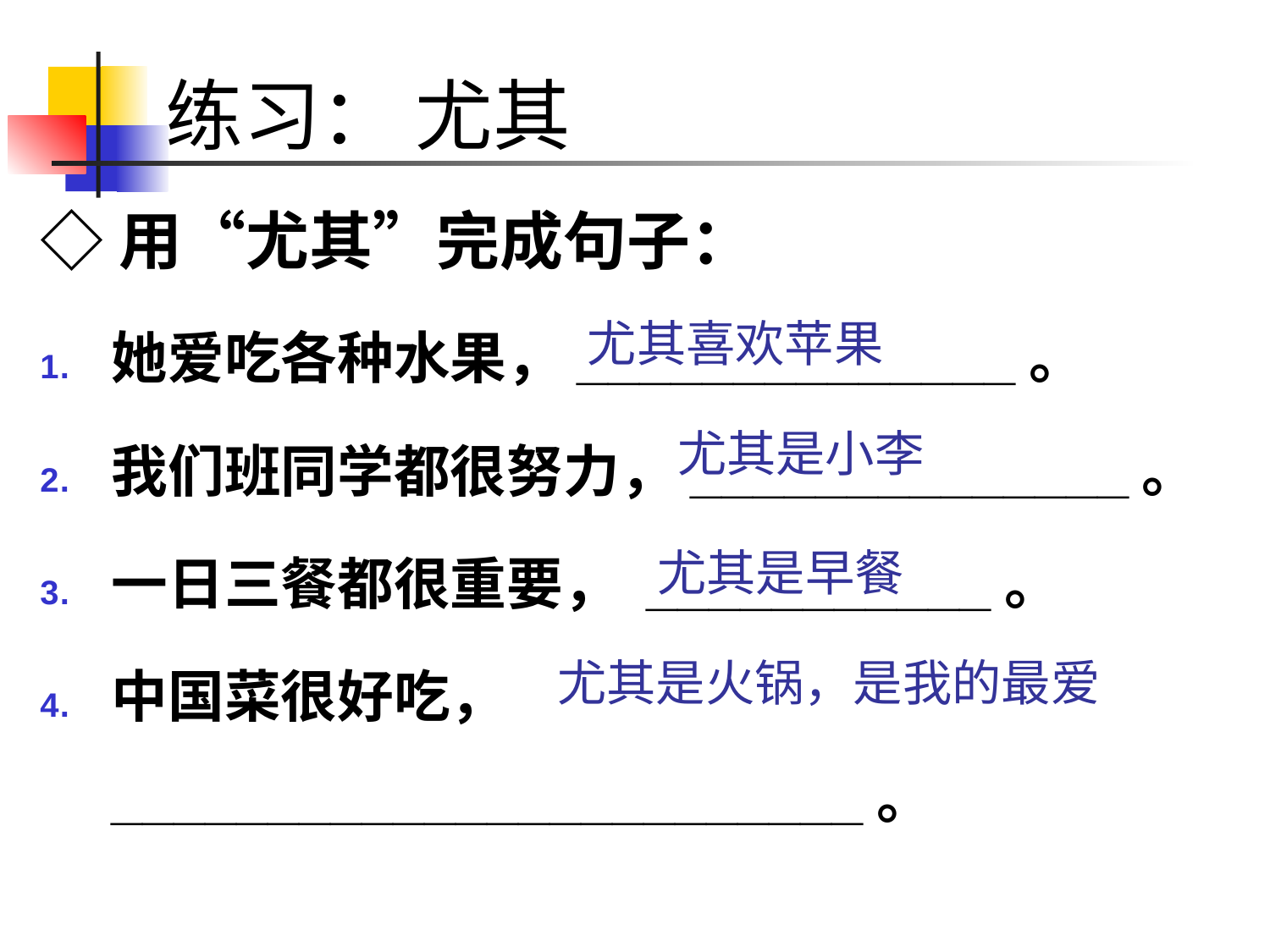

# 练习： 尤其
◇用“尤其”完成句子：
她爱吃各种水果，______________。
我们班同学都很努力，______________。
一日三餐都很重要， ___________。
中国菜很好吃， ________________________。
尤其喜欢苹果
尤其是小李
尤其是早餐
尤其是火锅，是我的最爱